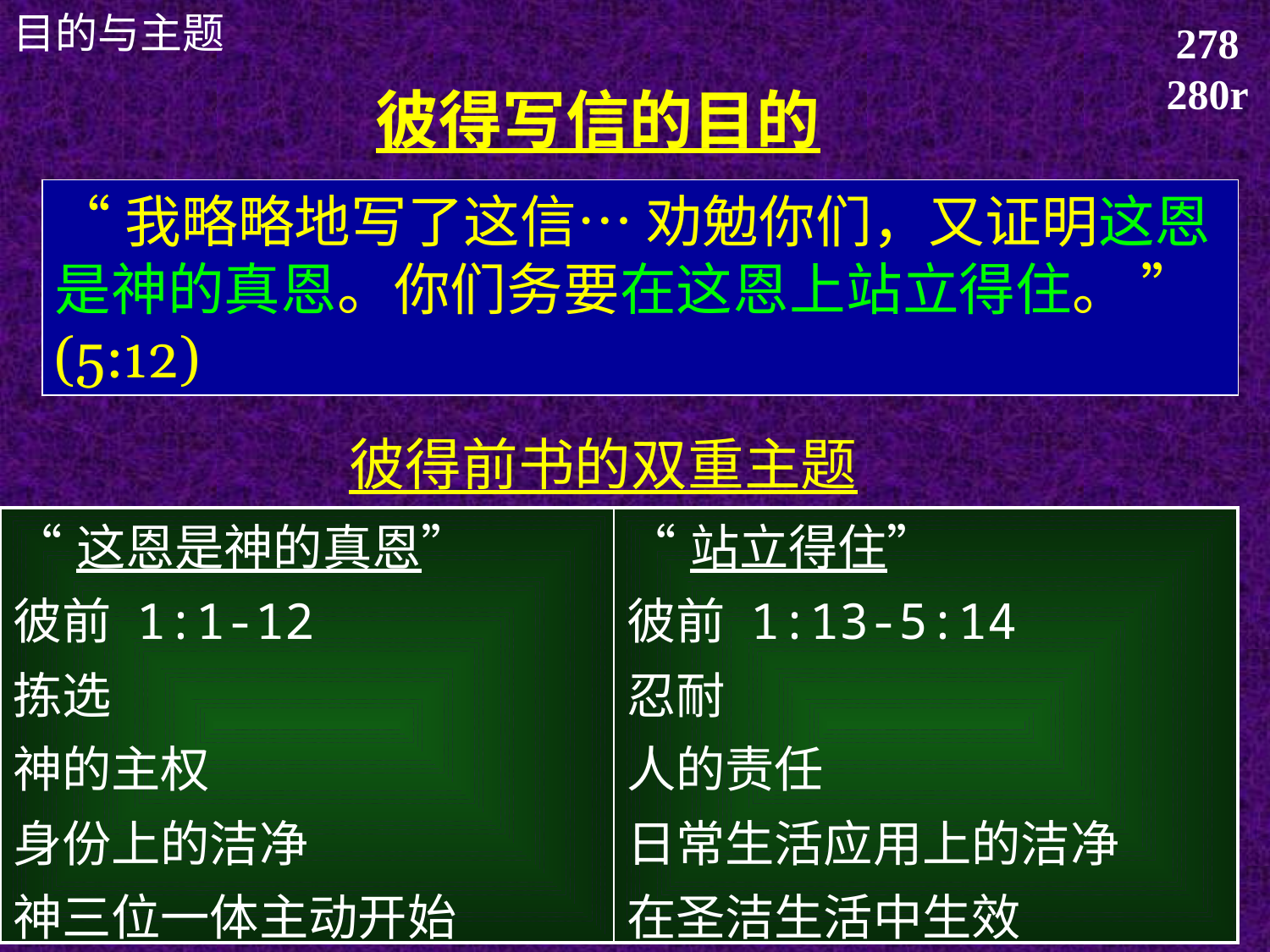

目的与主题
278
280r
彼得写信的目的
“我略略地写了这信… 劝勉你们，又证明这恩是神的真恩。你们务要在这恩上站立得住。 ” (5:12)
彼得前书的双重主题
| “这恩是神的真恩” 彼前 1:1-12 拣选 神的主权 身份上的洁净 神三位一体主动开始 (1:2) | “站立得住” 彼前 1:13-5:14 忍耐 人的责任 日常生活应用上的洁净 在圣洁生活中生效 (1:13ff) |
| --- | --- |